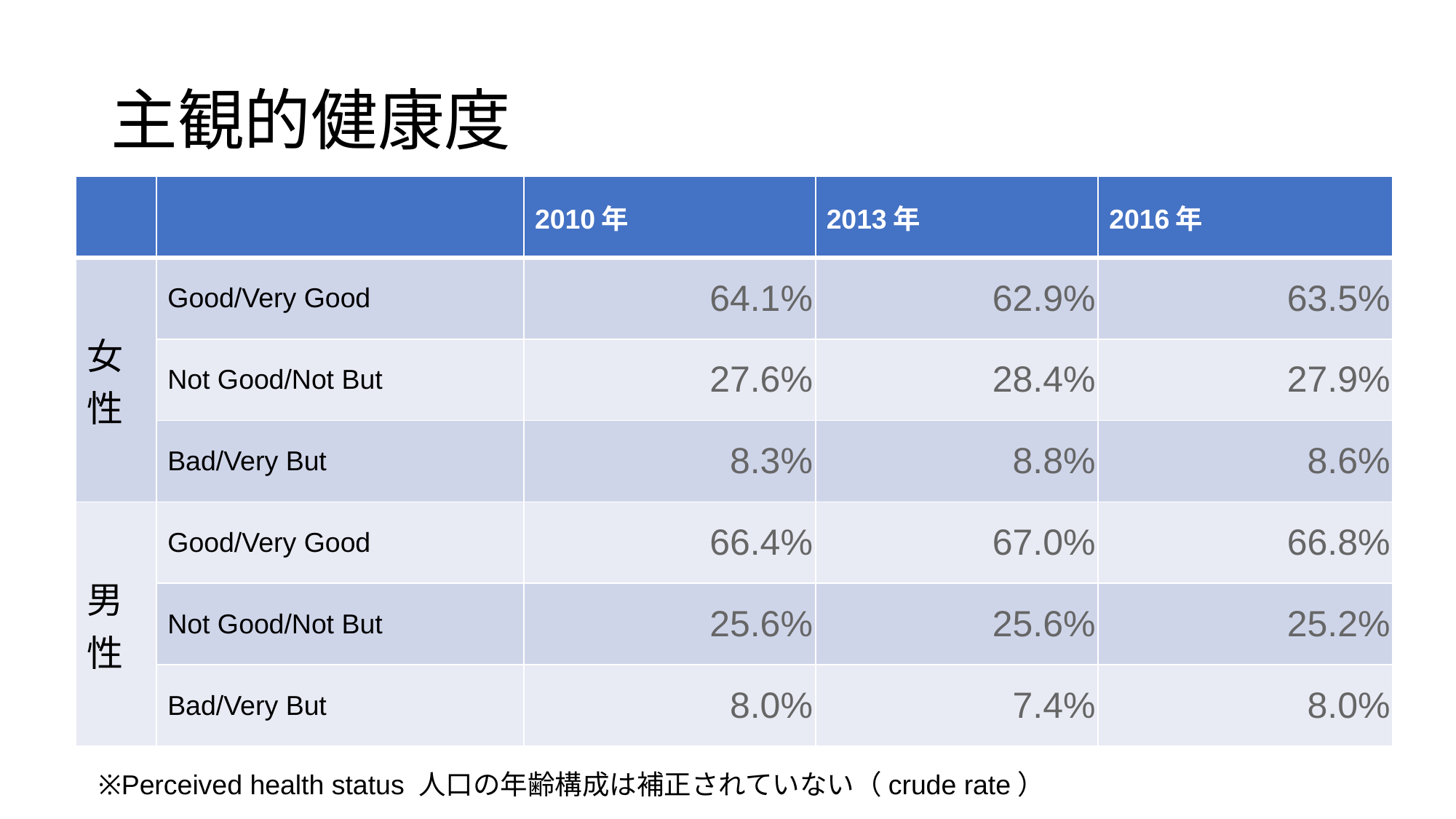

# 主観的健康度
|  |  | 2010年 | 2013年 | 2016年 |
| --- | --- | --- | --- | --- |
| 女性 | Good/Very Good | 64.1% | 62.9% | 63.5% |
|  | Not Good/Not But | 27.6% | 28.4% | 27.9% |
|  | Bad/Very But | 8.3% | 8.8% | 8.6% |
| 男性 | Good/Very Good | 66.4% | 67.0% | 66.8% |
|  | Not Good/Not But | 25.6% | 25.6% | 25.2% |
|  | Bad/Very But | 8.0% | 7.4% | 8.0% |
※Perceived health status 人口の年齢構成は補正されていない（crude rate）